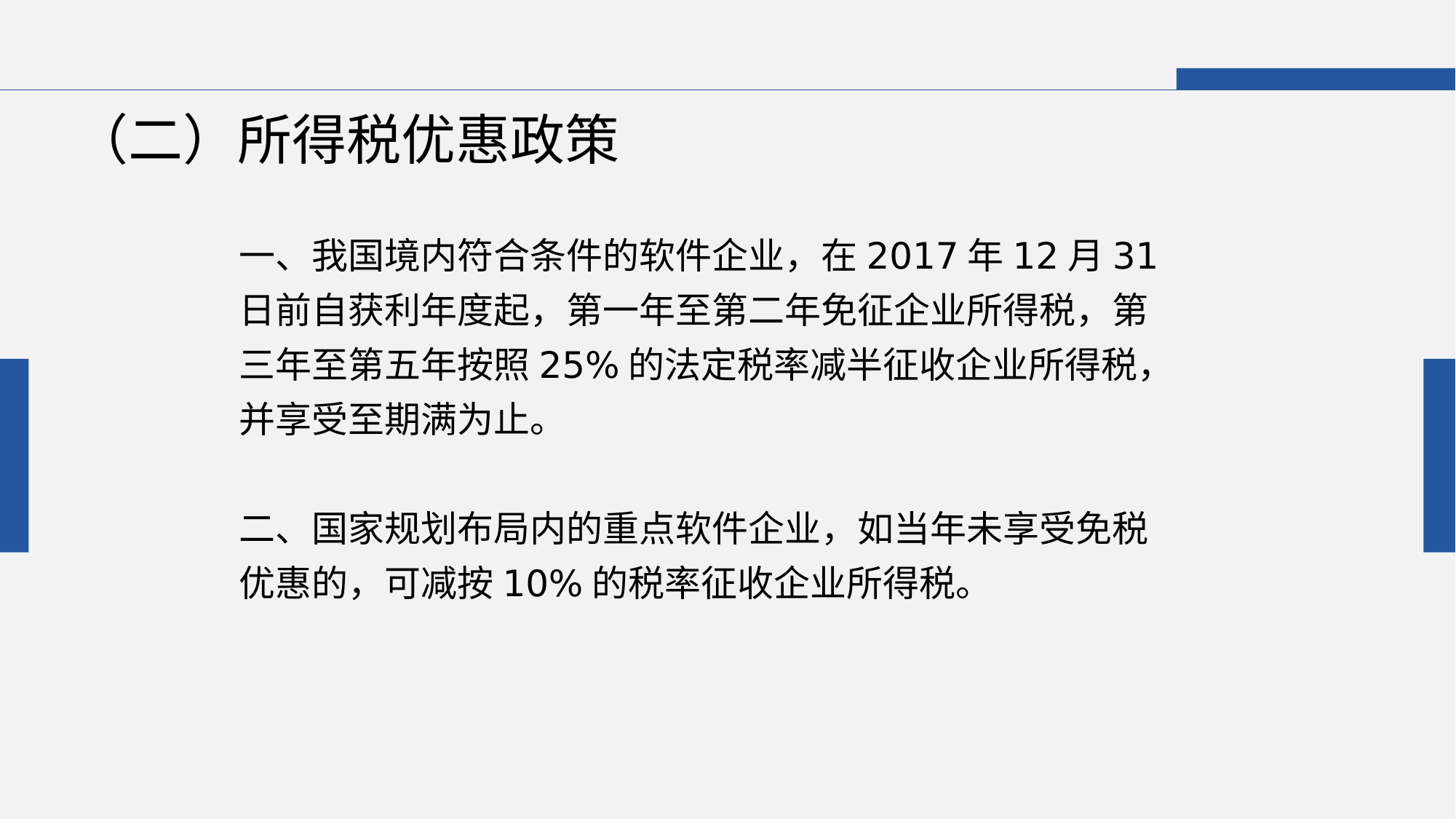

（二）所得税优惠政策
一、我国境内符合条件的软件企业，在2017年12月31日前自获利年度起，第一年至第二年免征企业所得税，第三年至第五年按照25%的法定税率减半征收企业所得税，并享受至期满为止。

二、国家规划布局内的重点软件企业，如当年未享受免税优惠的，可减按10%的税率征收企业所得税。